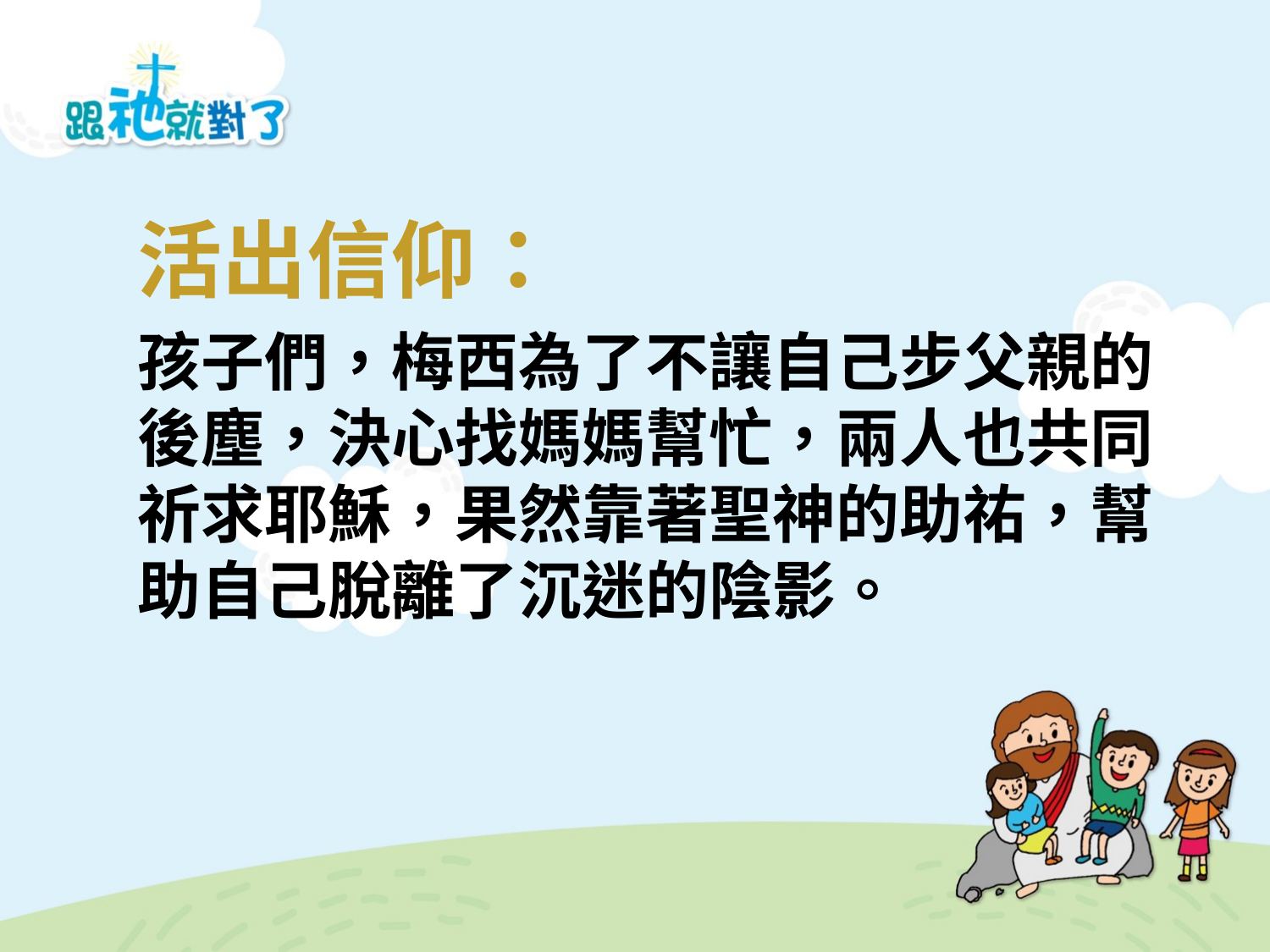

活出信仰：
孩子們，梅西為了不讓自己步父親的後塵，決心找媽媽幫忙，兩人也共同祈求耶穌，果然靠著聖神的助祐，幫助自己脫離了沉迷的陰影。